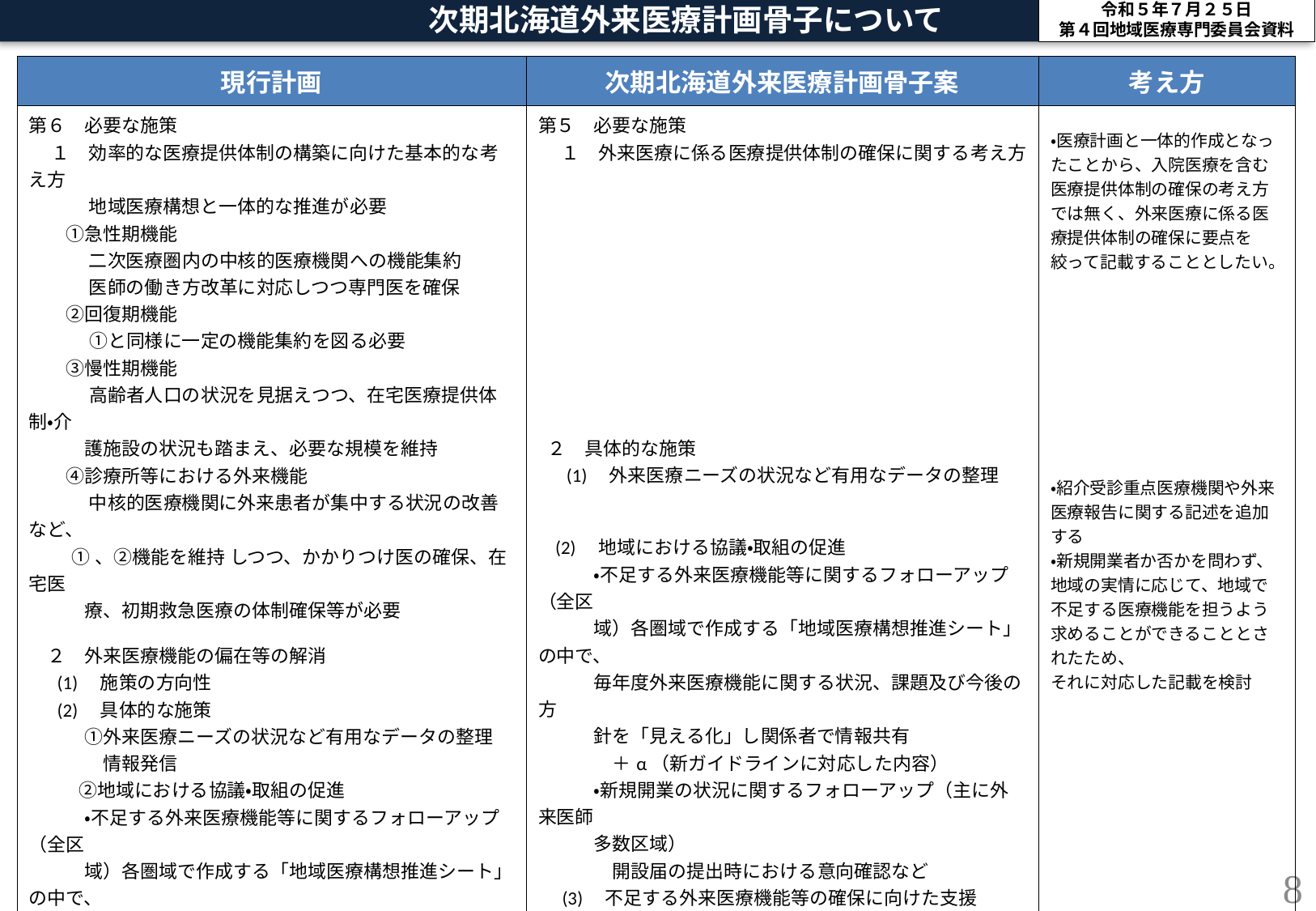

次期北海道外来医療計画骨子について
令和５年７月２５日
第４回地域医療専門委員会資料
| 現行計画 | 次期北海道外来医療計画骨子案 | 考え方 |
| --- | --- | --- |
| 第６　必要な施策 　 １　効率的な医療提供体制の構築に向けた基本的な考え方 　　　 地域医療構想と一体的な推進が必要 　　①急性期機能 　　　 二次医療圏内の中核的医療機関への機能集約 　　　 医師の働き方改革に対応しつつ専門医を確保 　　②回復期機能 　　　 ①と同様に一定の機能集約を図る必要 　　③慢性期機能 　　　 高齢者人口の状況を見据えつつ、在宅医療提供体制・介 　　　護施設の状況も踏まえ、必要な規模を維持 　　④診療所等における外来機能 　　　 中核的医療機関に外来患者が集中する状況の改善など、 ①、②機能を維持 しつつ、かかりつけ医の確保、在宅医 　　　療、初期救急医療の体制確保等が必要　　 　２　外来医療機能の偏在等の解消 　 (1)　施策の方向性 　 (2)　具体的な施策 　　　①外来医療ニーズの状況など有用なデータの整理 　　　　情報発信 　 ②地域における協議・取組の促進 　　　・不足する外来医療機能等に関するフォローアップ（全区 　　　域）各圏域で作成する「地域医療構想推進シート」の中で、 　　　毎年度外来医療機能に関する状況、課題及び今後の方　 　　　針を「見える化」し関係者で情報共有 　　　・新規開業の状況に関するフォローアップ（主に外来医師 　　　多数区域） 　　　　開設届の提出時における意向確認など 　　　③不足する外来医療機能等の確保に向けた支援 　　　　地域医療介護総合確保基金等を活用した支援 　 　３　効率的な医療機器の活用 　　　医療機器の共同利用計画についての協議 | 第５　必要な施策 　 １　外来医療に係る医療提供体制の確保に関する考え方 　 ２　具体的な施策 　 (1)　外来医療ニーズの状況など有用なデータの整理 　　　　 (2)　地域における協議・取組の促進 　　　・不足する外来医療機能等に関するフォローアップ（全区 　　　域）各圏域で作成する「地域医療構想推進シート」の中で、 　　　毎年度外来医療機能に関する状況、課題及び今後の方 　　　針を「見える化」し関係者で情報共有 　　　　＋α（新ガイドラインに対応した内容） 　　　・新規開業の状況に関するフォローアップ（主に外来医師 　　　多数区域） 　　　　開設届の提出時における意向確認など 　(3)　不足する外来医療機能等の確保に向けた支援 　　　　地域医療介護総合確保基金等を活用した支援 　３　効率的な医療機器の活用 　　　医療機器の共同利用計画についての協議 | ・医療計画と一体的作成となったことから、入院医療を含む医療提供体制の確保の考え方では無く、外来医療に係る医療提供体制の確保に要点を絞って記載することとしたい。 ・紹介受診重点医療機関や外来医療報告に関する記述を追加する ・新規開業者か否かを問わず、地域の実情に応じて、地域で不足する医療機能を担うよう求めることができることとされたため、 それに対応した記載を検討 |
8